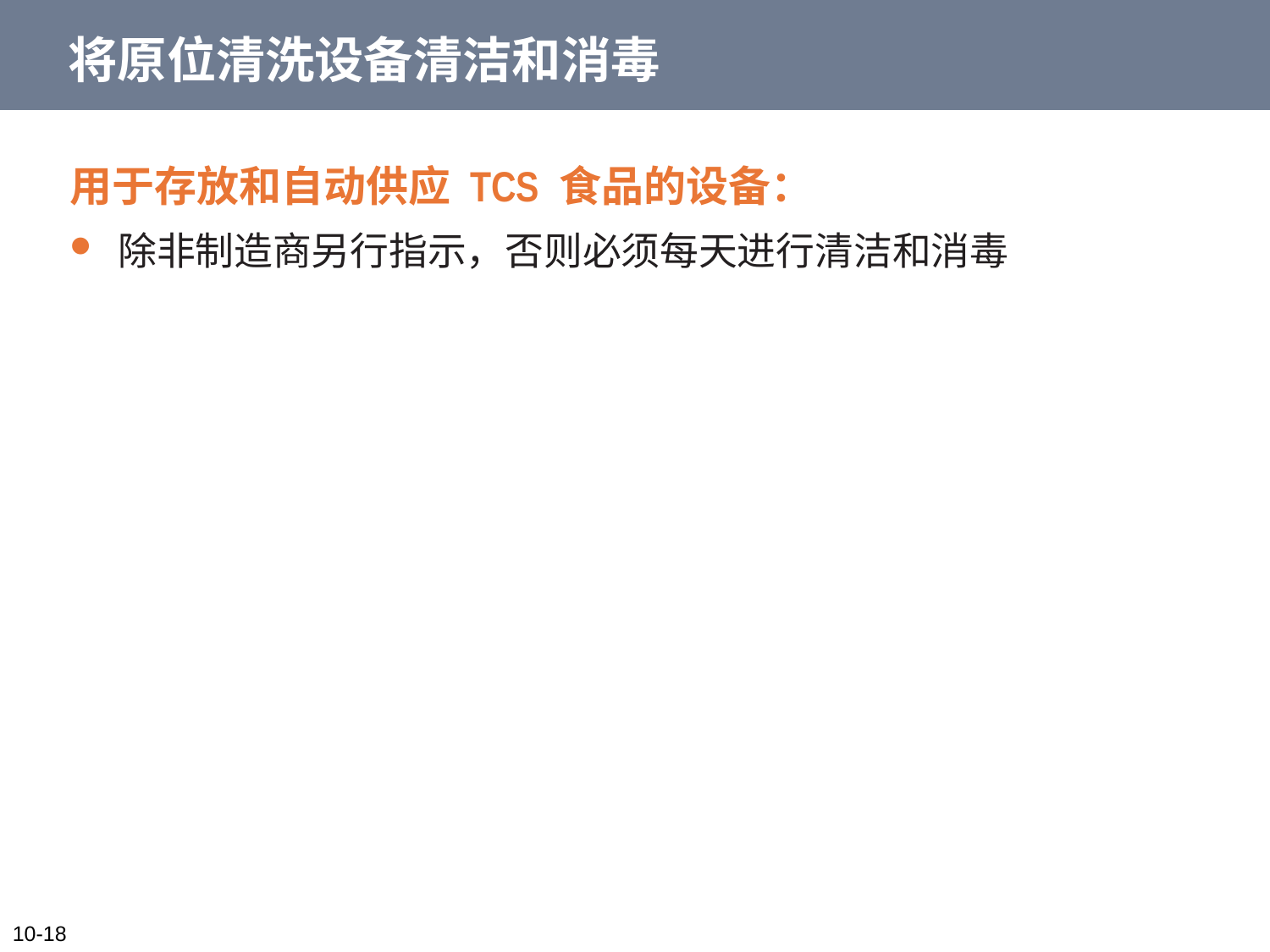

# 将原位清洗设备清洁和消毒
用于存放和自动供应 TCS 食品的设备：
除非制造商另行指示，否则必须每天进行清洁和消毒
10-18